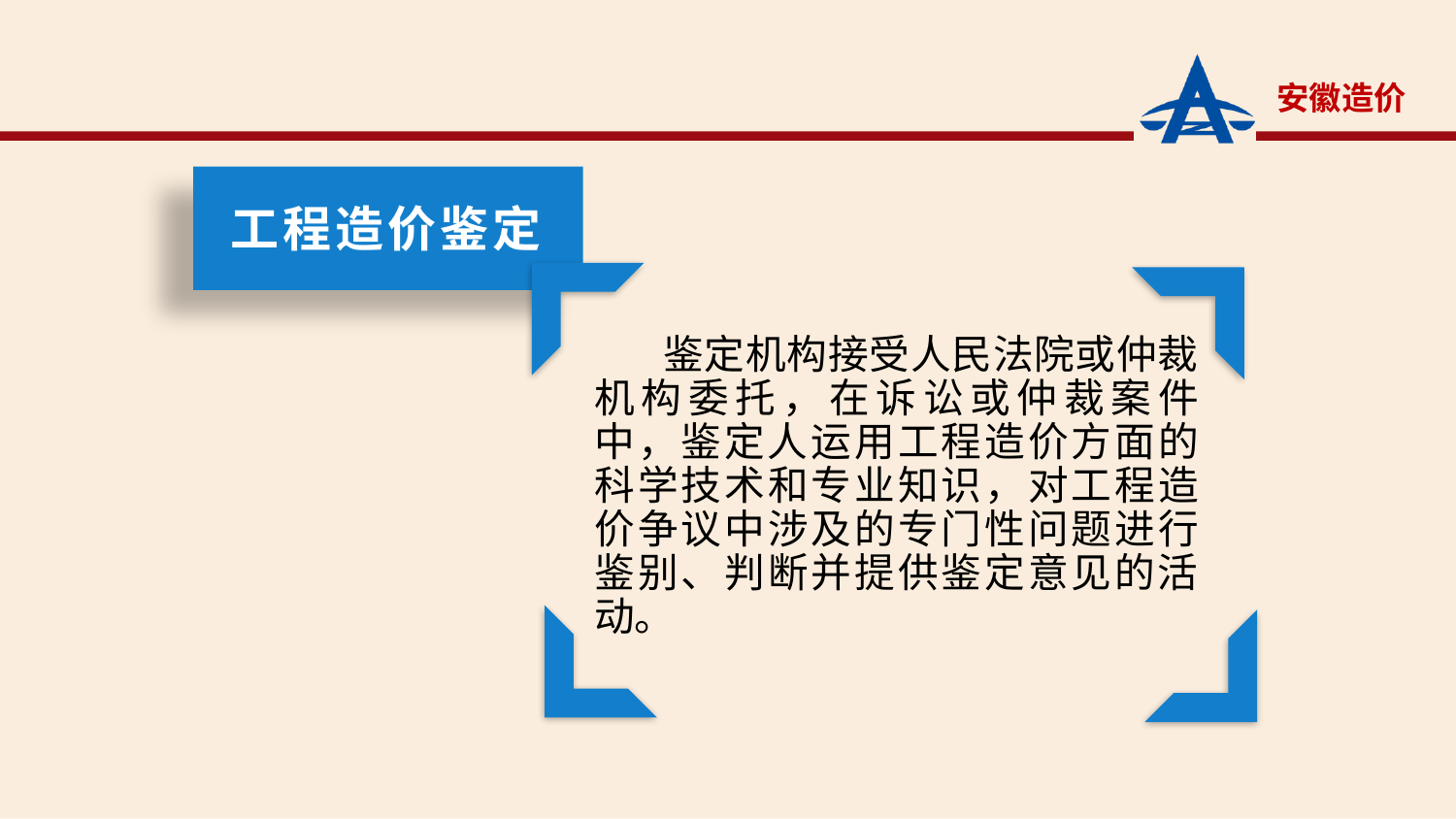

鉴定机构接受人民法院或仲裁机构委托，在诉讼或仲裁案件中，鉴定人运用工程造价方面的科学技术和专业知识，对工程造价争议中涉及的专门性问题进行鉴别、判断并提供鉴定意见的活动。
工程造价鉴定